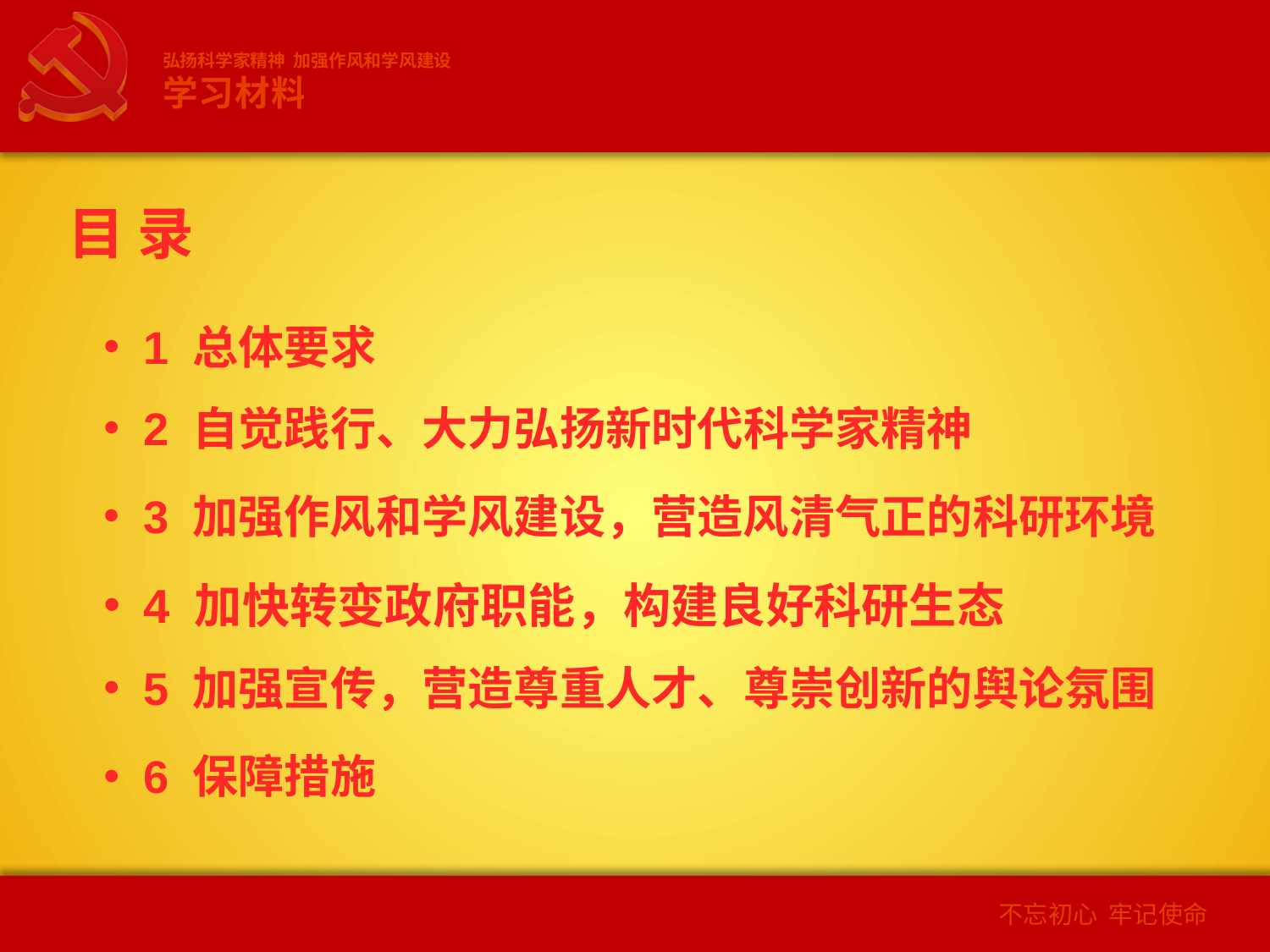

弘扬科学家精神  加强作风和学风建设
学习材料

目 录
1 总体要求
2 自觉践行、大力弘扬新时代科学家精神
3 加强作风和学风建设，营造风清气正的科研环境
4 加快转变政府职能，构建良好科研生态
5 加强宣传，营造尊重人才、尊崇创新的舆论氛围
6 保障措施

不忘初心  牢记使命